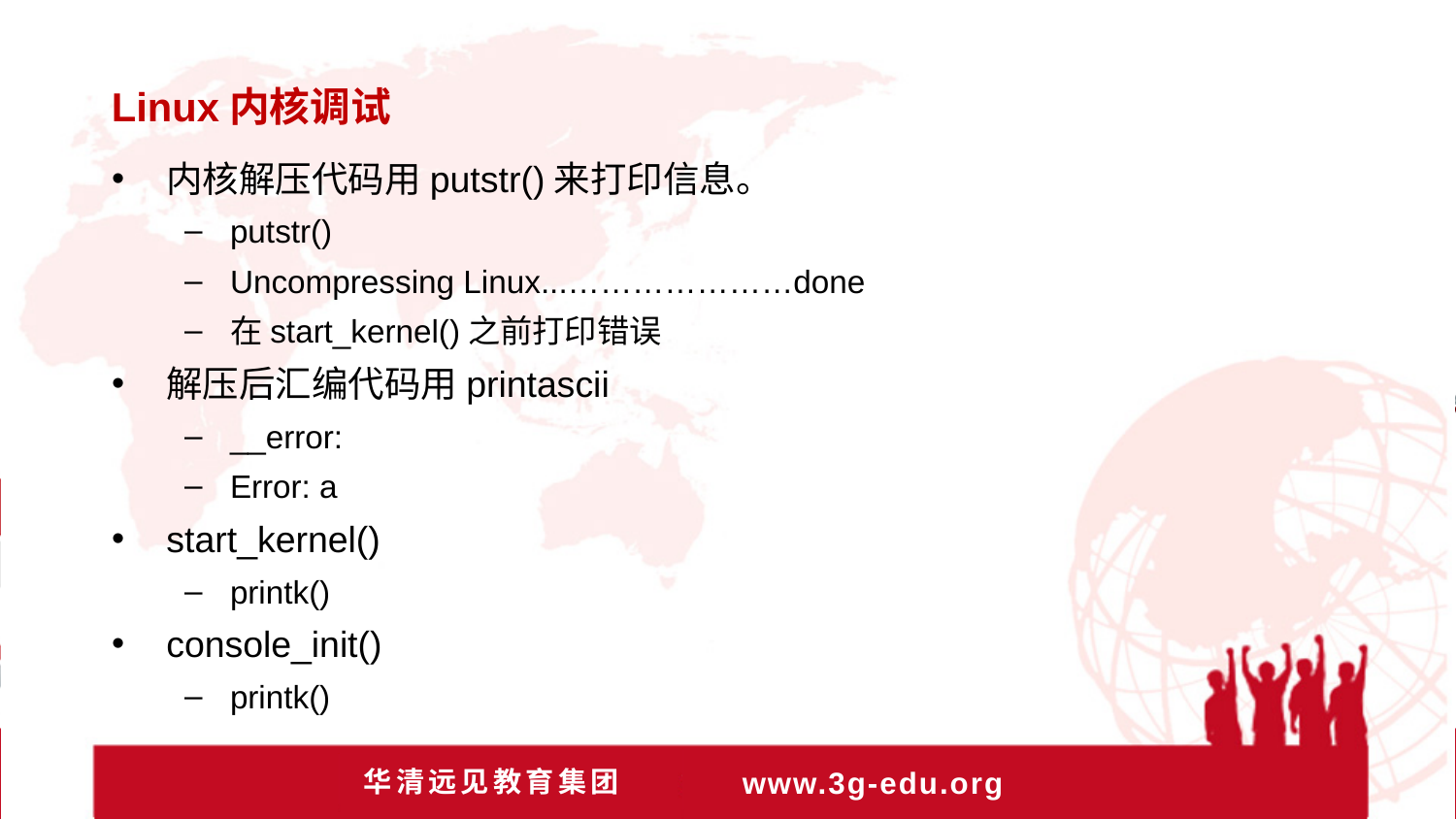

Linux内核调试
内核解压代码用putstr()来打印信息。
putstr()
Uncompressing Linux...…………………done
在start_kernel()之前打印错误
解压后汇编代码用printascii
__error:
Error: a
start_kernel()
printk()
console_init()
printk()